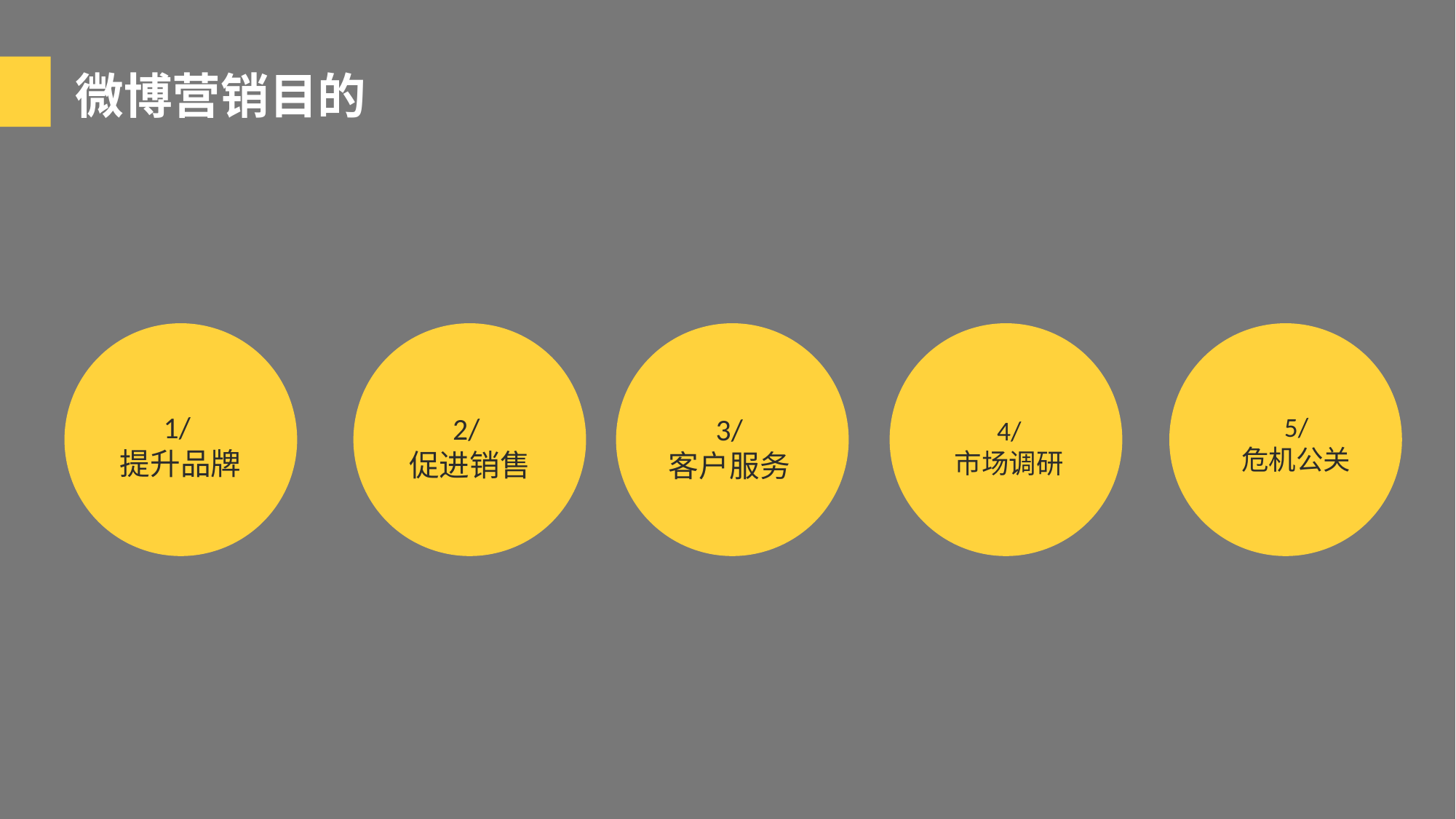

微博营销目的

1/
提升品牌
2/
促进销售
5/
危机公关
3/
客户服务
4/
市场调研